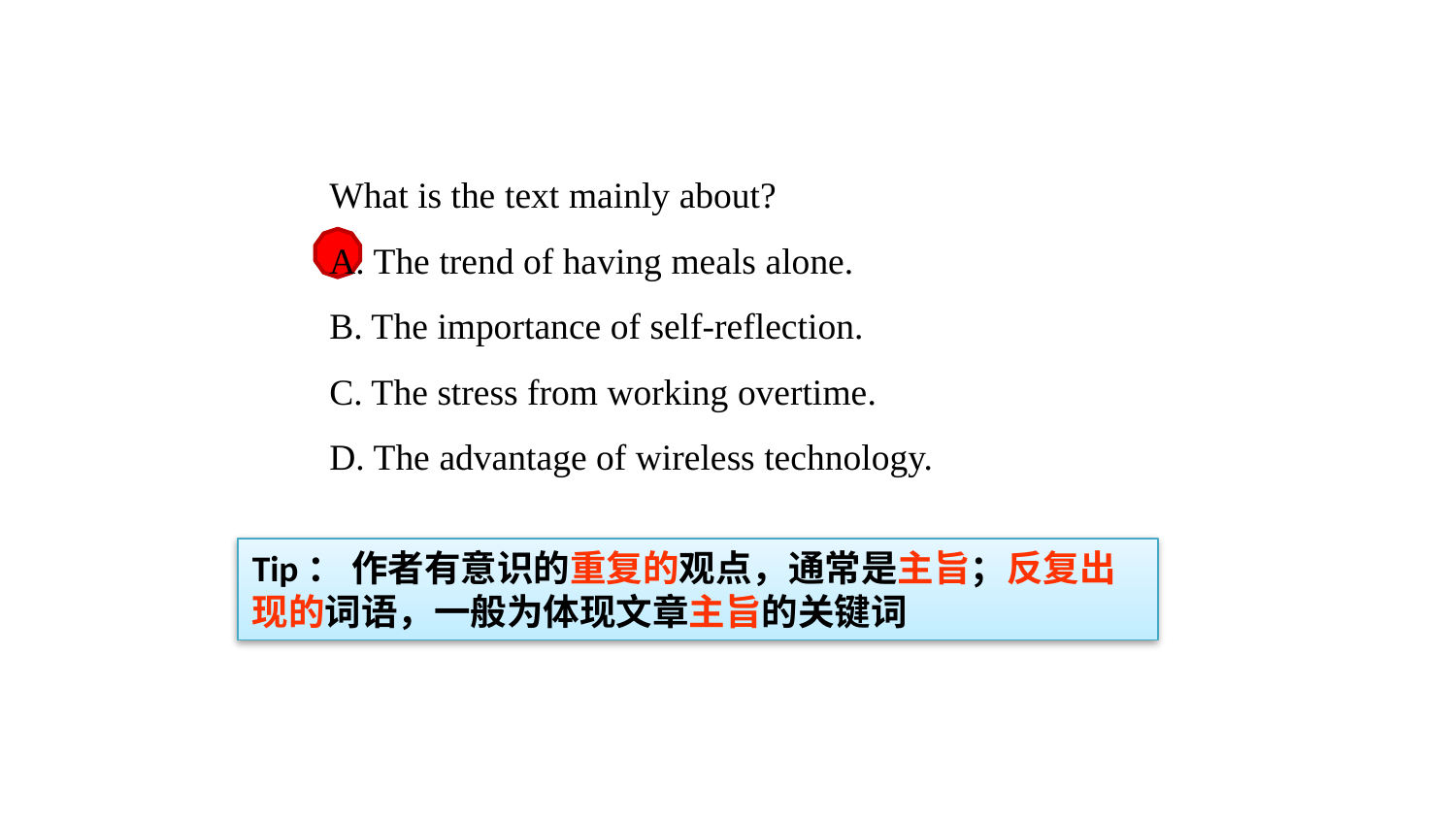

#
What is the text mainly about?
A. The trend of having meals alone.
B. The importance of self-reflection.
C. The stress from working overtime.
D. The advantage of wireless technology.

Tip： 作者有意识的重复的观点，通常是主旨；反复出现的词语，一般为体现文章主旨的关键词